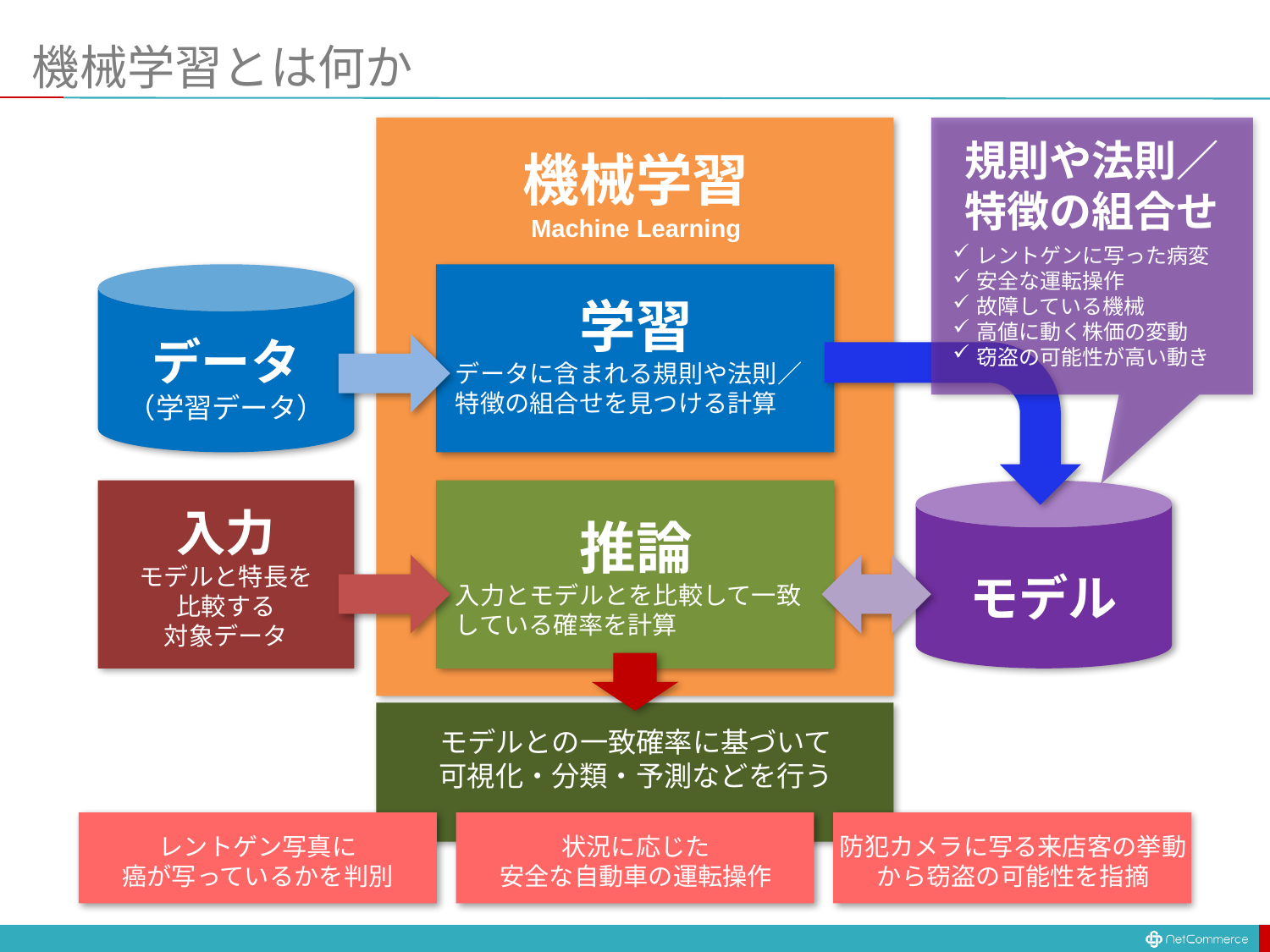

# 機械学習とは何か

規則や法則／
特徴の組合せ
レントゲンに写った病変
安全な運転操作
故障している機械
高値に動く株価の変動
窃盗の可能性が高い動き
機械学習
Machine Learning

学習
データに含まれる規則や法則／特徴の組合せを見つける計算

データ
（学習データ）

モデル

入力
モデルと特長を
比較する
対象データ
推論
入力とモデルとを比較して一致している確率を計算

モデルとの一致確率に基づいて
可視化・分類・予測などを行う

レントゲン写真に
癌が写っているかを判別
状況に応じた
安全な自動車の運転操作
防犯カメラに写る来店客の挙動
から窃盗の可能性を指摘